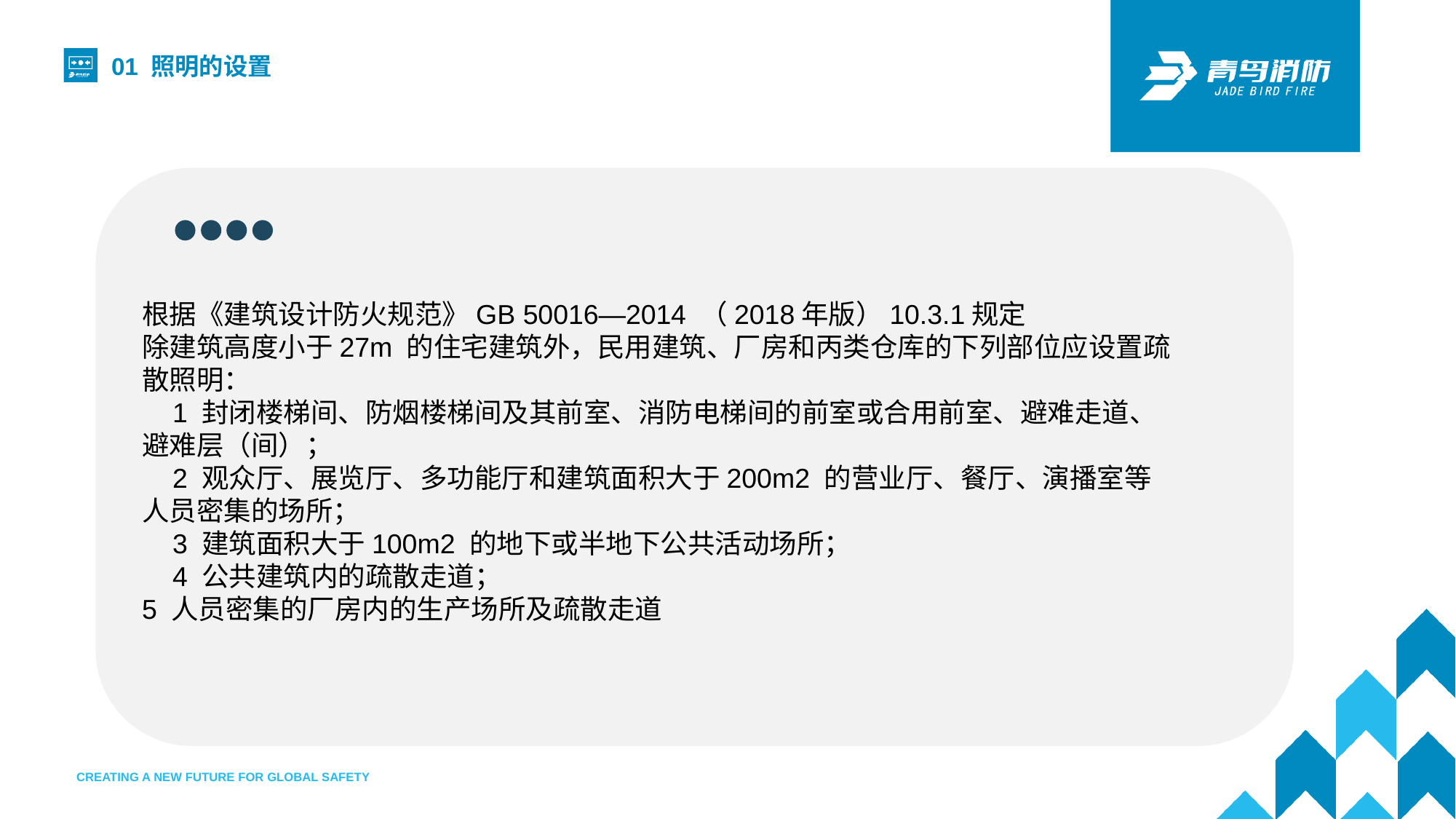

01 照明的设置

根据《建筑设计防火规范》GB 50016—2014 （2018年版）10.3.1规定
除建筑高度小于27m 的住宅建筑外，民用建筑、厂房和丙类仓库的下列部位应设置疏散照明：
    1 封闭楼梯间、防烟楼梯间及其前室、消防电梯间的前室或合用前室、避难走道、避难层（间）；
    2 观众厅、展览厅、多功能厅和建筑面积大于200m2 的营业厅、餐厅、演播室等人员密集的场所；
    3 建筑面积大于100m2 的地下或半地下公共活动场所；
    4 公共建筑内的疏散走道；
5 人员密集的厂房内的生产场所及疏散走道